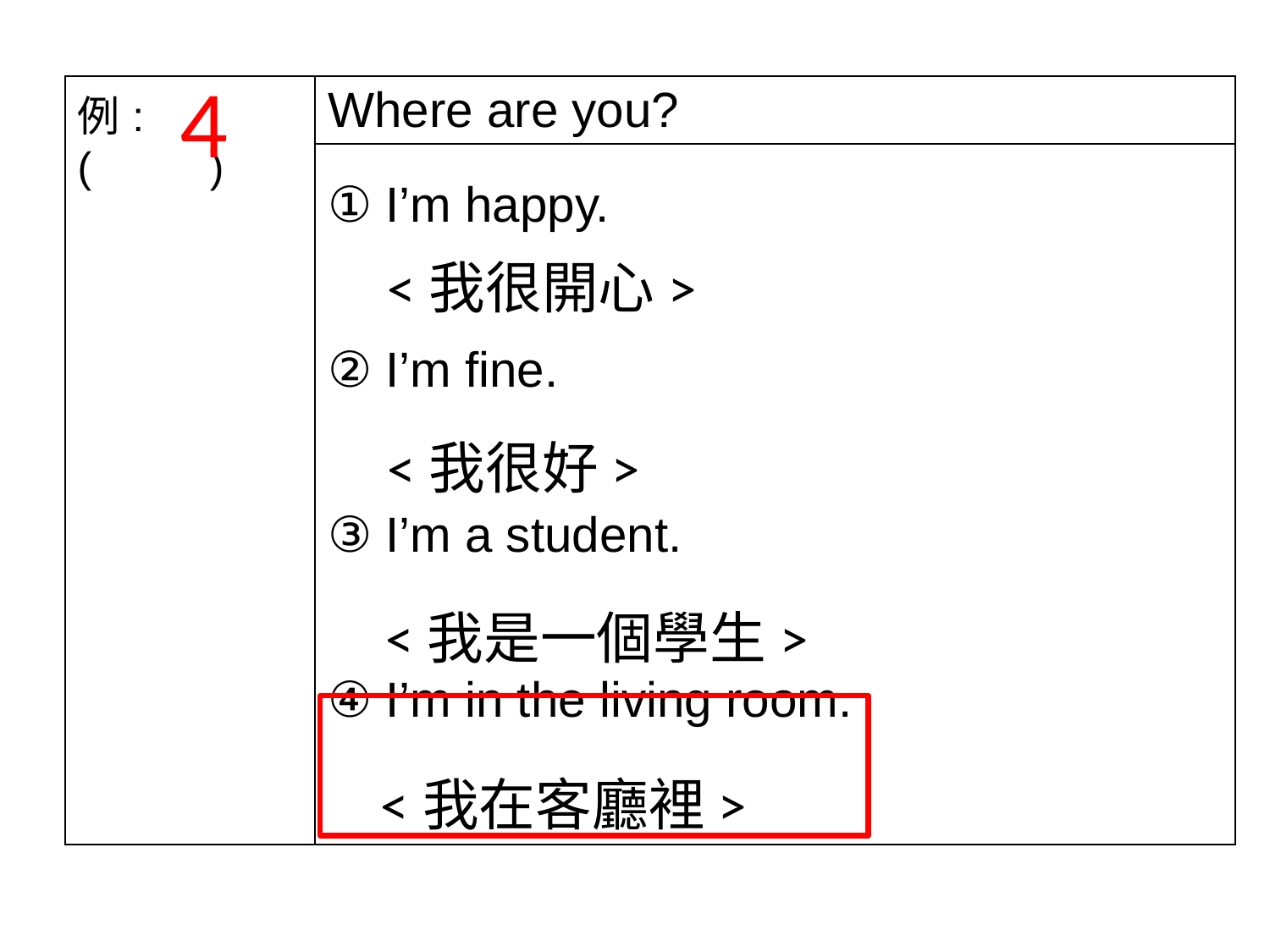

4
| 例: ( ) | Where are you? |
| --- | --- |
|  | ① I’m happy. ② I’m fine. ③ I’m a student. ④ I’m in the living room. |
<我很開心>
<我很好>
<我是一個學生>

<我在客廳裡>